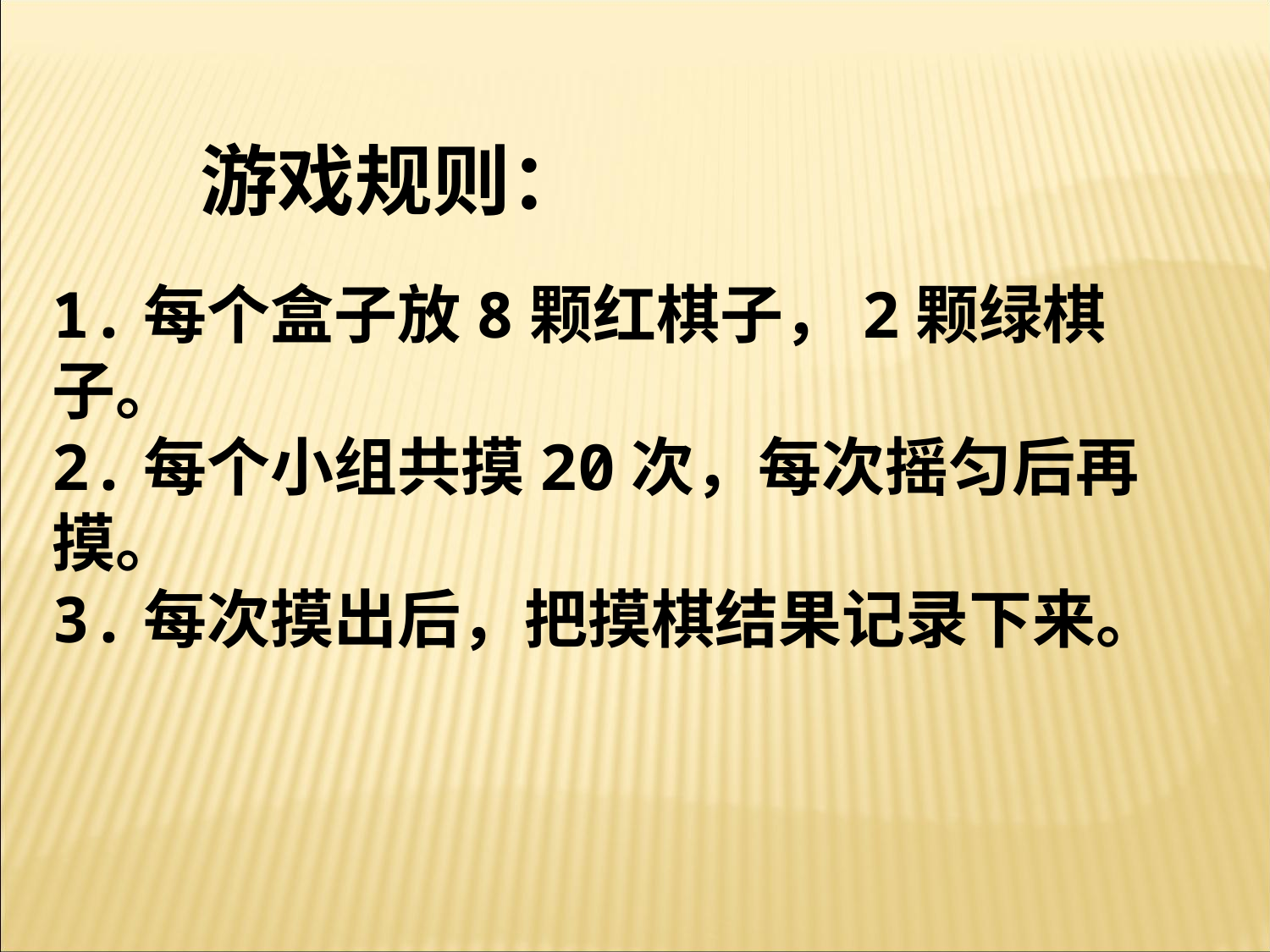

1.每个盒子放8颗红棋子，2颗绿棋子。
2.每个小组共摸20次，每次摇匀后再摸。
3.每次摸出后，把摸棋结果记录下来。
游戏规则：